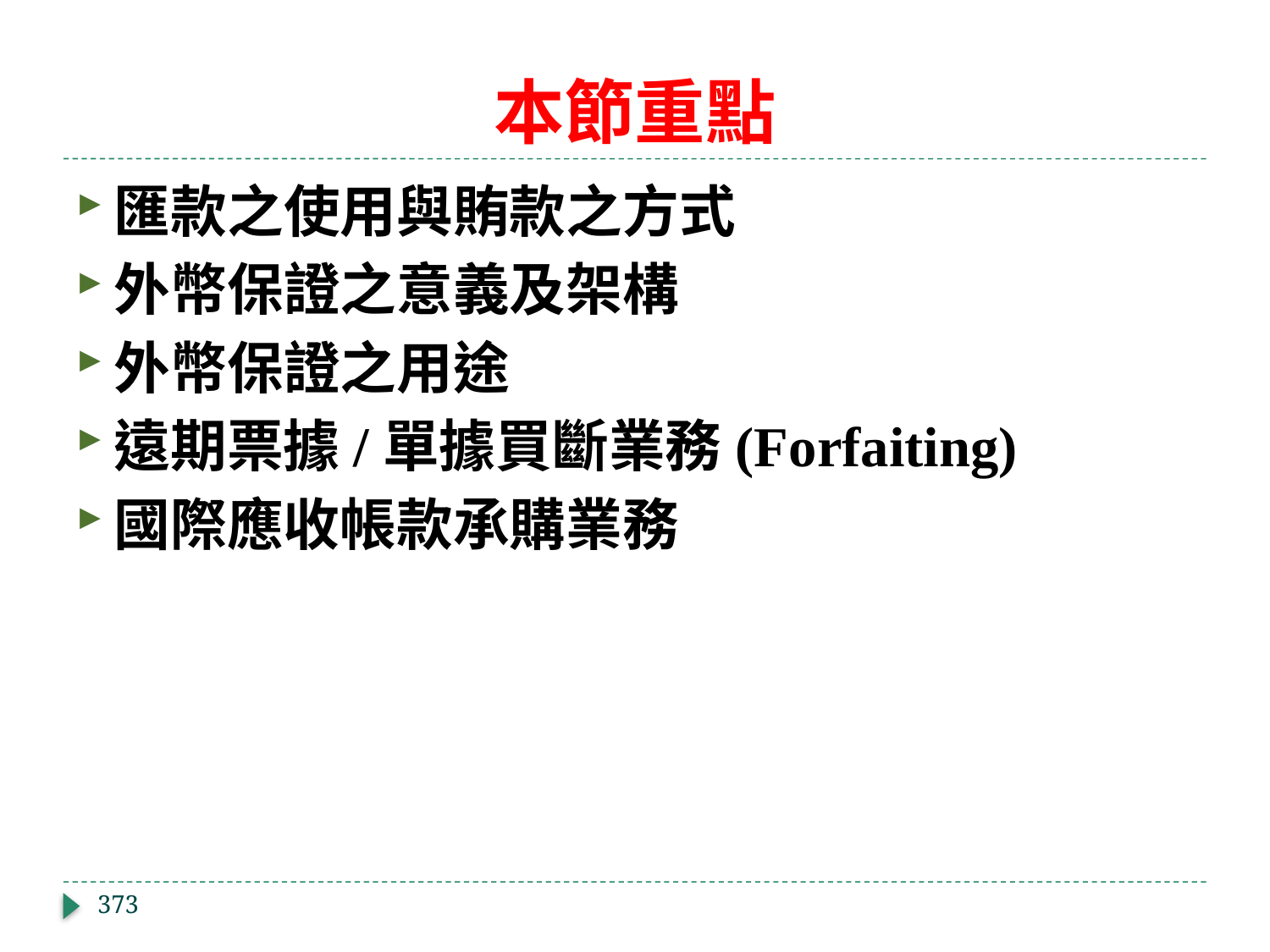

# 本節重點
匯款之使用與賄款之方式
外幣保證之意義及架構
外幣保證之用途
遠期票據/單據買斷業務(Forfaiting)
國際應收帳款承購業務
373